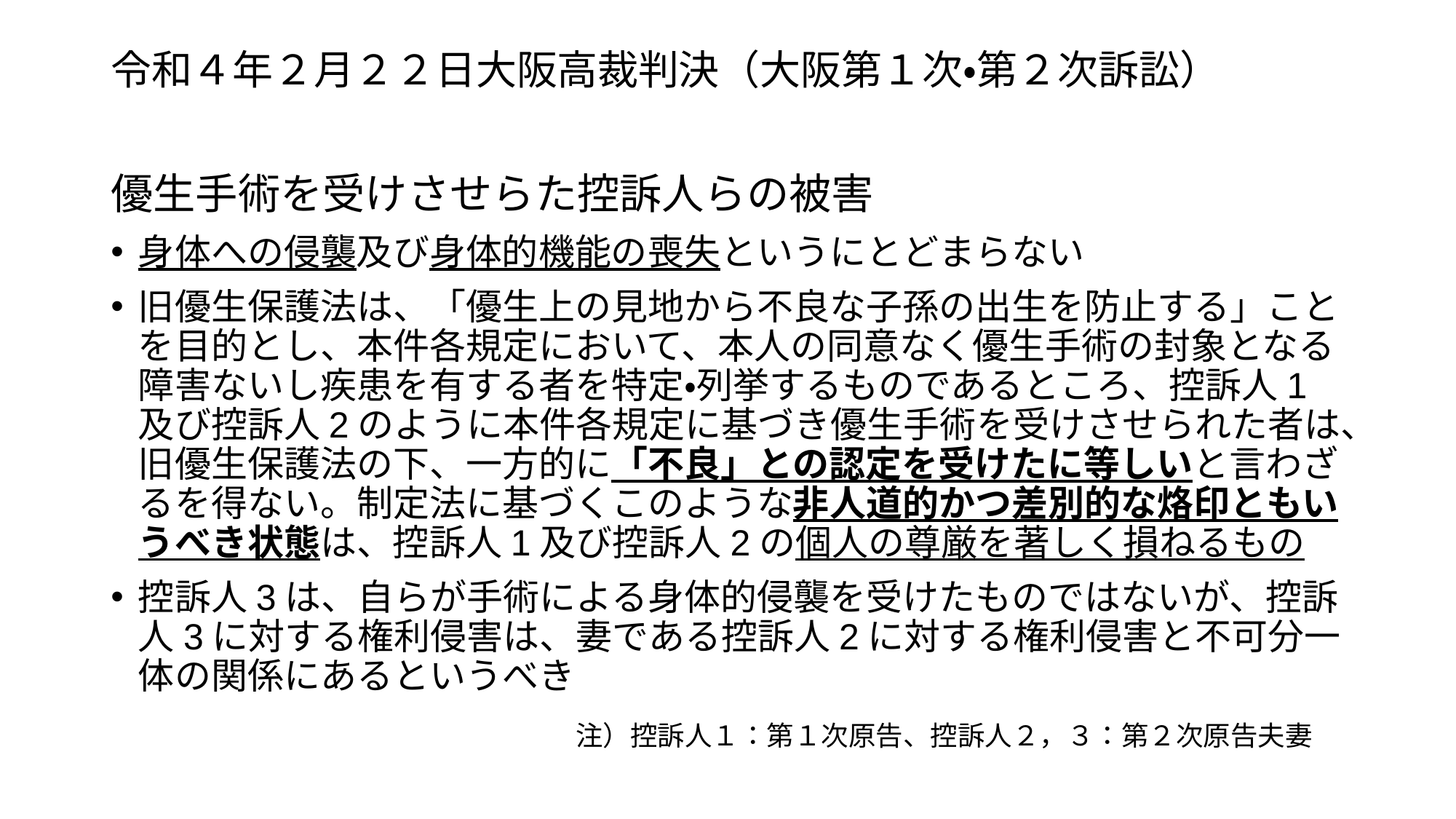

# 令和４年２月２２日大阪高裁判決（大阪第１次・第２次訴訟）
優生手術を受けさせらた控訴人らの被害
身体への侵襲及び身体的機能の喪失というにとどまらない
旧優生保護法は、「優生上の見地から不良な子孫の出生を防止する」ことを目的とし、本件各規定において、本人の同意なく優生手術の封象となる障害ないし疾患を有する者を特定・列挙するものであるところ、控訴人1及び控訴人2のように本件各規定に基づき優生手術を受けさせられた者は、旧優生保護法の下、一方的に「不良」との認定を受けたに等しいと言わざるを得ない。制定法に基づくこのような非人道的かつ差別的な烙印ともいうべき状態は、控訴人1及び控訴人2の個人の尊厳を著しく損ねるもの
控訴人3は、自らが手術による身体的侵襲を受けたものではないが、控訴人3に対する権利侵害は、妻である控訴人2に対する権利侵害と不可分一体の関係にあるというべき

注）控訴人１：第１次原告、控訴人２，３：第２次原告夫妻